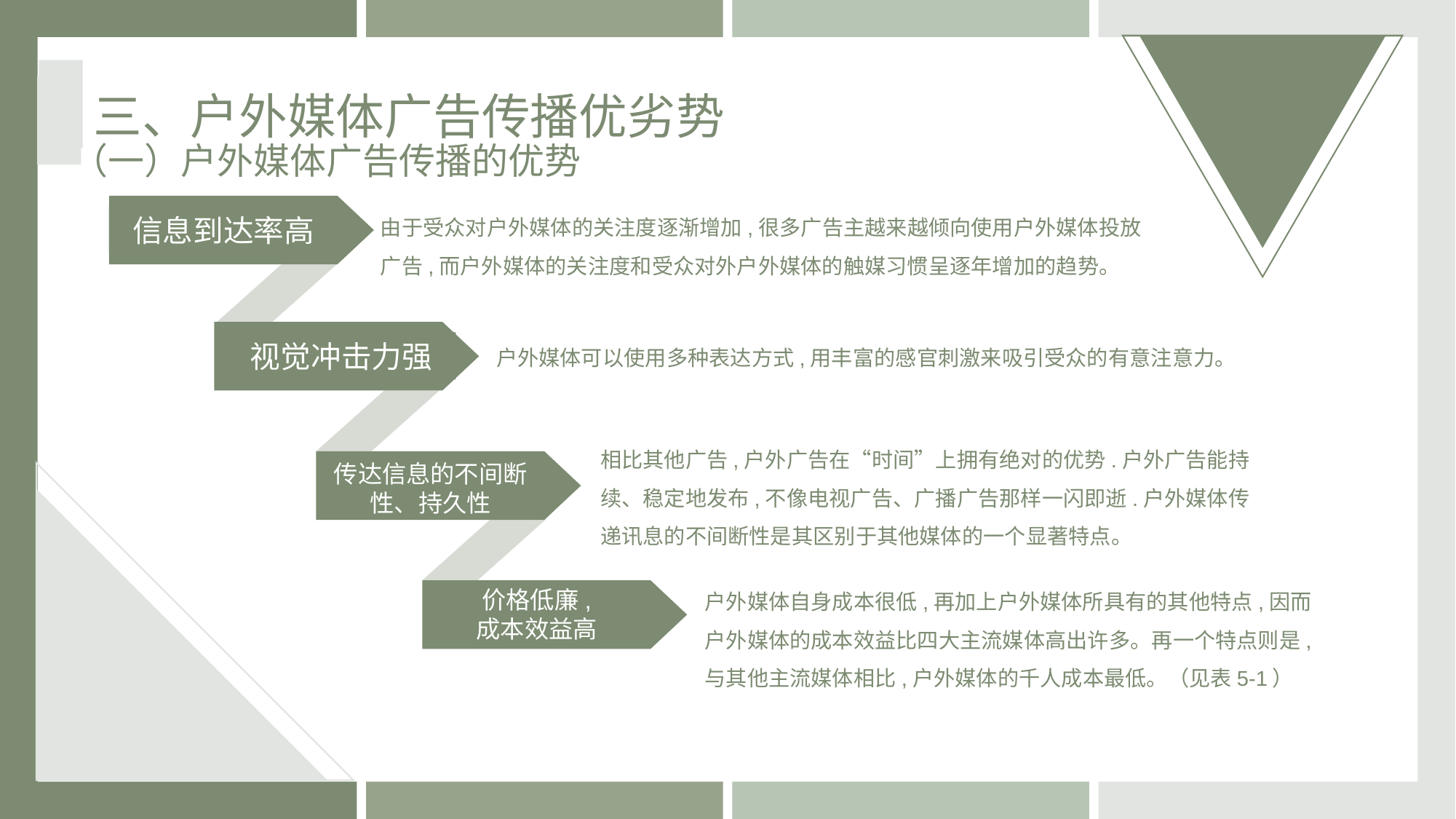

三、户外媒体广告传播优劣势

（一）户外媒体广告传播的优势

信息到达率高
由于受众对户外媒体的关注度逐渐增加,很多广告主越来越倾向使用户外媒体投放广告,而户外媒体的关注度和受众对外户外媒体的触媒习惯呈逐年增加的趋势。

视觉冲击力强
户外媒体可以使用多种表达方式,用丰富的感官刺激来吸引受众的有意注意力。

相比其他广告,户外广告在“时间”上拥有绝对的优势.户外广告能持续、稳定地发布,不像电视广告、广播广告那样一闪即逝.户外媒体传递讯息的不间断性是其区别于其他媒体的一个显著特点。

传达信息的不间断性、持久性

户外媒体自身成本很低,再加上户外媒体所具有的其他特点,因而户外媒体的成本效益比四大主流媒体高出许多。再一个特点则是,与其他主流媒体相比,户外媒体的千人成本最低。（见表5-1）
价格低廉,
成本效益高